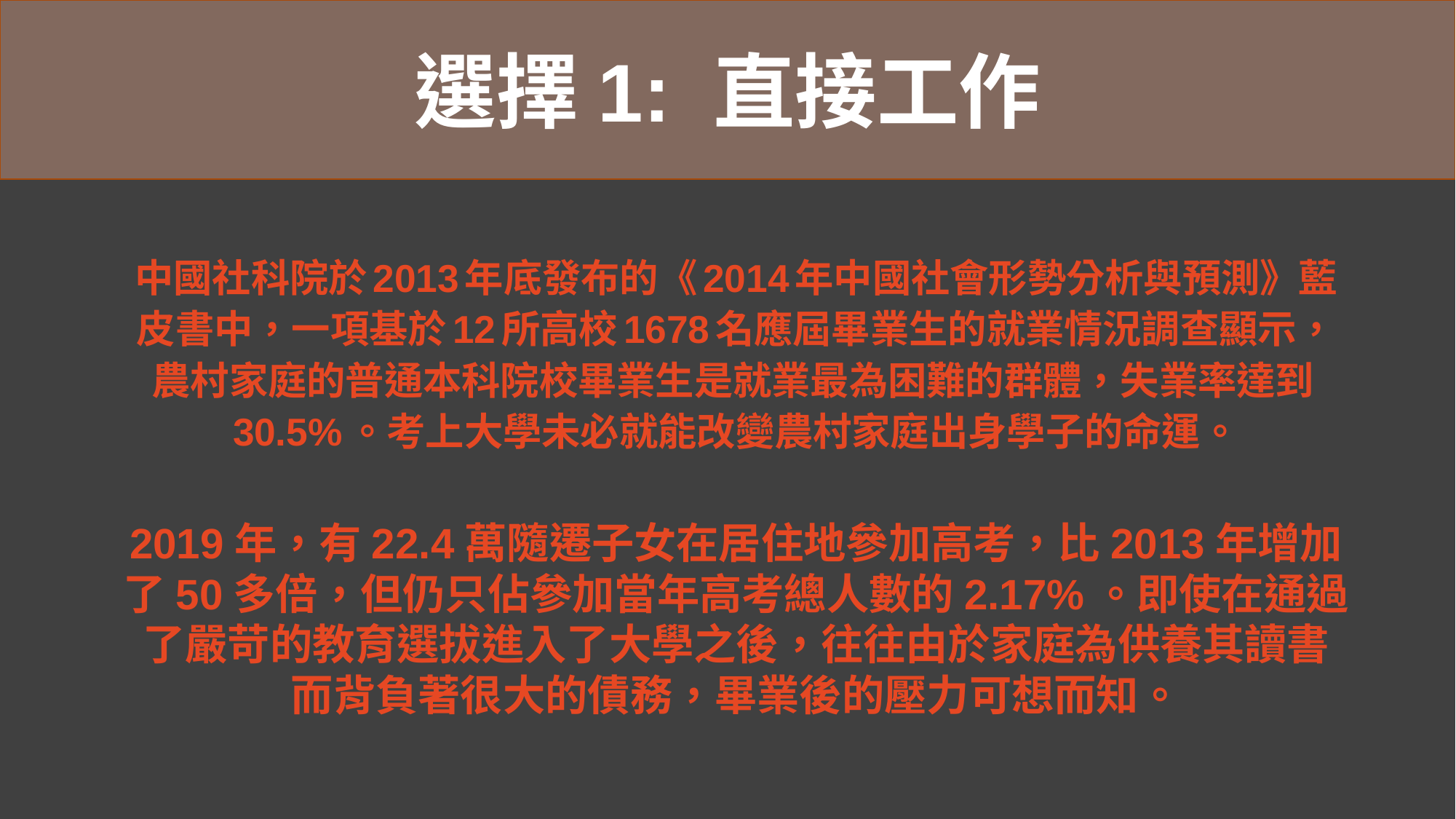

選擇1: 直接工作
中國社科院於2013年底發布的《2014年中國社會形勢分析與預測》藍皮書中，一項基於12所高校1678名應屆畢業生的就業情況調查顯示，農村家庭的普通本科院校畢業生是就業最為困難的群體，失業率達到30.5%。考上大學未必就能改變農村家庭出身學子的命運。
2019年，有22.4萬隨遷子女在居住地參加高考，比2013年增加了50多倍，但仍只佔參加當年高考總人數的2.17%。即使在通過了嚴苛的教育選拔進入了大學之後，往往由於家庭為供養其讀書而背負著很大的債務，畢業後的壓力可想而知。